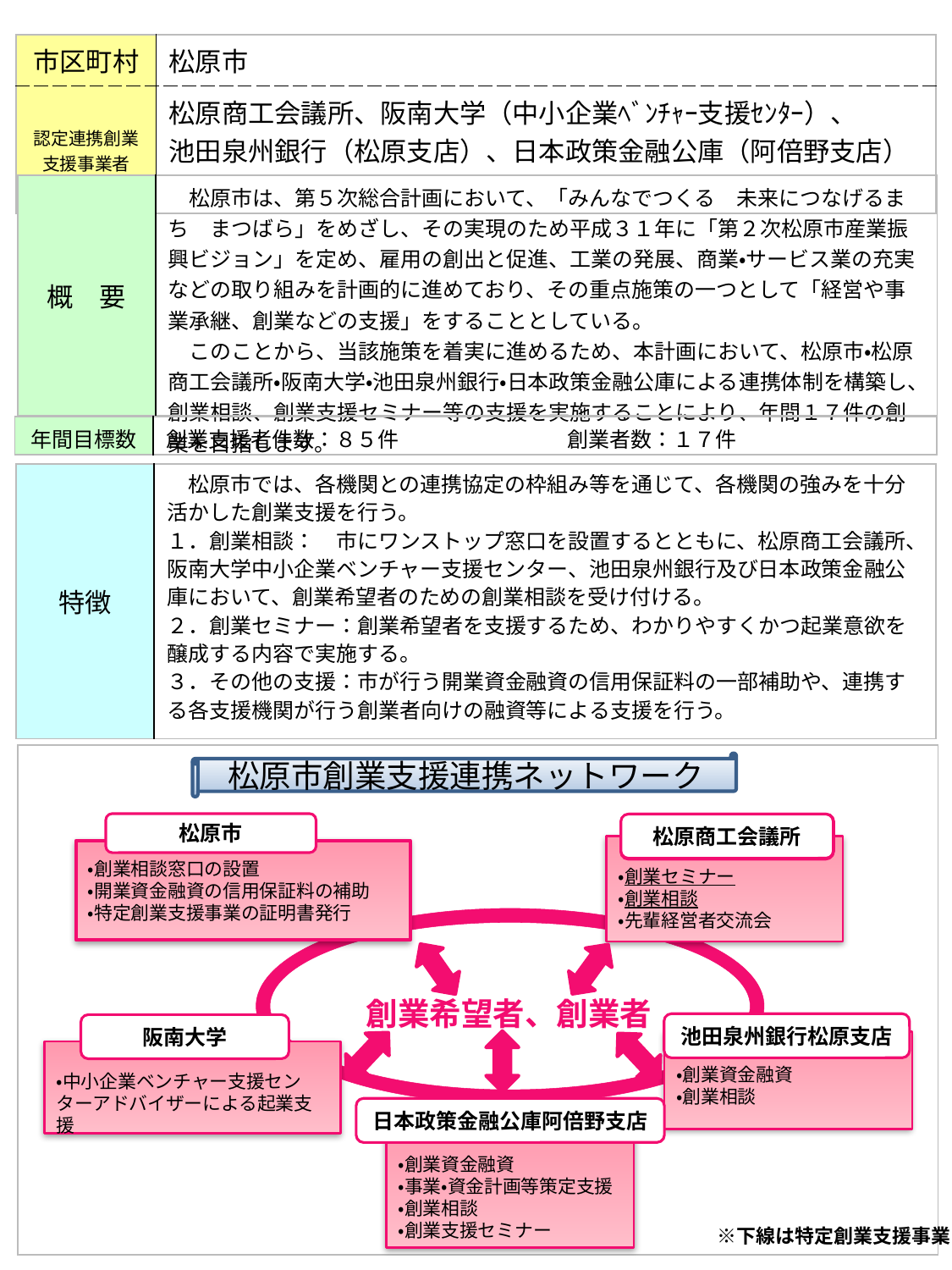

| 市区町村 | 松原市 |
| --- | --- |
| 認定連携創業支援事業者 | 松原商工会議所、阪南大学（中小企業ﾍﾞﾝﾁｬｰ支援ｾﾝﾀｰ）、 池田泉州銀行（松原支店）、日本政策金融公庫（阿倍野支店） |
| 概　要 | 松原市は、第５次総合計画において、「みんなでつくる　未来につなげるまち　まつばら」をめざし、その実現のため平成３１年に「第２次松原市産業振興ビジョン」を定め、雇用の創出と促進、工業の発展、商業・サービス業の充実などの取り組みを計画的に進めており、その重点施策の一つとして「経営や事業承継、創業などの支援」をすることとしている。 　このことから、当該施策を着実に進めるため、本計画において、松原市・松原商工会議所・阪南大学・池田泉州銀行・日本政策金融公庫による連携体制を構築し、創業相談、創業支援セミナー等の支援を実施することにより、年間１７件の創業を目指します。 |
| --- | --- |
| 年間目標数 | 創業支援者件数：８５件　　　　　　　　創業者数：１７件 |
| --- | --- |
| 特徴 | 松原市では、各機関との連携協定の枠組み等を通じて、各機関の強みを十分活かした創業支援を行う。 １．創業相談：　市にワンストップ窓口を設置するとともに、松原商工会議所、阪南大学中小企業ベンチャー支援センター、池田泉州銀行及び日本政策金融公庫において、創業希望者のための創業相談を受け付ける。 ２．創業セミナー：創業希望者を支援するため、わかりやすくかつ起業意欲を醸成する内容で実施する。 ３．その他の支援：市が行う開業資金融資の信用保証料の一部補助や、連携する各支援機関が行う創業者向けの融資等による支援を行う。 |
| --- | --- |
|  |
| --- |
松原市創業支援連携ネットワーク
松原市
松原商工会議所
松原商工会議所
松原商工会議所

・創業セミナー
・創業相談
・先輩経営者交流会

・創業相談窓口の設置
・開業資金融資の信用保証料の補助
・特定創業支援事業の証明書発行

創業希望者、創業者
池田泉州銀行松原支店
阪南大学

・創業資金融資
・創業相談

・中小企業ベンチャー支援センターアドバイザーによる起業支援

日本政策金融公庫阿倍野支店

・創業資金融資
・事業・資金計画等策定支援
・創業相談
・創業支援セミナー

　　　　※下線は特定創業支援事業